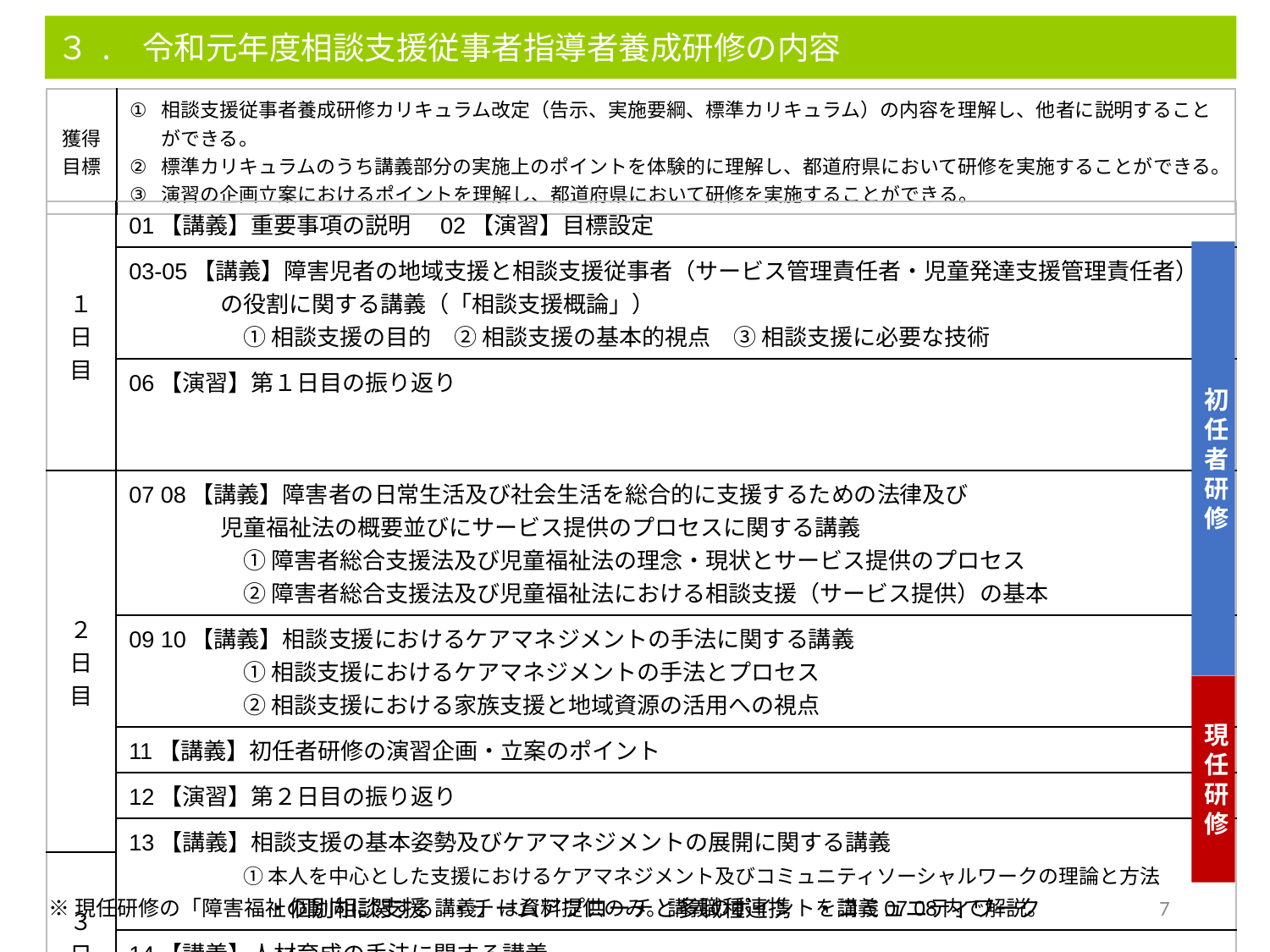

３. 令和元年度相談支援従事者指導者養成研修の内容
| 獲得目標 | 相談支援従事者養成研修カリキュラム改定（告示、実施要綱、標準カリキュラム）の内容を理解し、他者に説明することができる。 標準カリキュラムのうち講義部分の実施上のポイントを体験的に理解し、都道府県において研修を実施することができる。 演習の企画立案におけるポイントを理解し、都道府県において研修を実施することができる。 |
| --- | --- |
| １日目 | 01【講義】重要事項の説明　02【演習】目標設定 |
| --- | --- |
|  | 03-05【講義】障害児者の地域支援と相談支援従事者（サービス管理責任者・児童発達支援管理責任者） 　　　　の役割に関する講義（「相談支援概論」） 　　　　　① 相談支援の目的　② 相談支援の基本的視点　③ 相談支援に必要な技術 |
|  | 06【演習】第１日目の振り返り |
| ２日目 | 07 08【講義】障害者の日常生活及び社会生活を総合的に支援するための法律及び 　　　　児童福祉法の概要並びにサービス提供のプロセスに関する講義 　　　　　① 障害者総合支援法及び児童福祉法の理念・現状とサービス提供のプロセス 　　　　　② 障害者総合支援法及び児童福祉法における相談支援（サービス提供）の基本 |
|  | 09 10【講義】相談支援におけるケアマネジメントの手法に関する講義 　　　　　① 相談支援におけるケアマネジメントの手法とプロセス 　　　　　② 相談支援における家族支援と地域資源の活用への視点 |
|  | 11【講義】初任者研修の演習企画・立案のポイント |
|  | 12【演習】第２日目の振り返り |
|  | 13【講義】相談支援の基本姿勢及びケアマネジメントの展開に関する講義 　　　　　① 本人を中心とした支援におけるケアマネジメント及びコミュニティソーシャルワークの理論と方法 　　　　　　・個別相談支援　・チームアプローチと多職種連携　・コミュニティワーク |
| ３日目 |  |
|  | 14【講義】人材育成の手法に関する講義 　　　　　① 事例研究及びスーパービジョンによる人材育成の理論と方法 |
|  | 15【演習】現任研修の演習企画・立案のポイント　　16【演習】研修のふりかえり |
初任者研修
現任研修
7
※現任研修の「障害福祉の動向に関する講義」は資料提供のみ。講義のポイントを講義07 08内で解説。